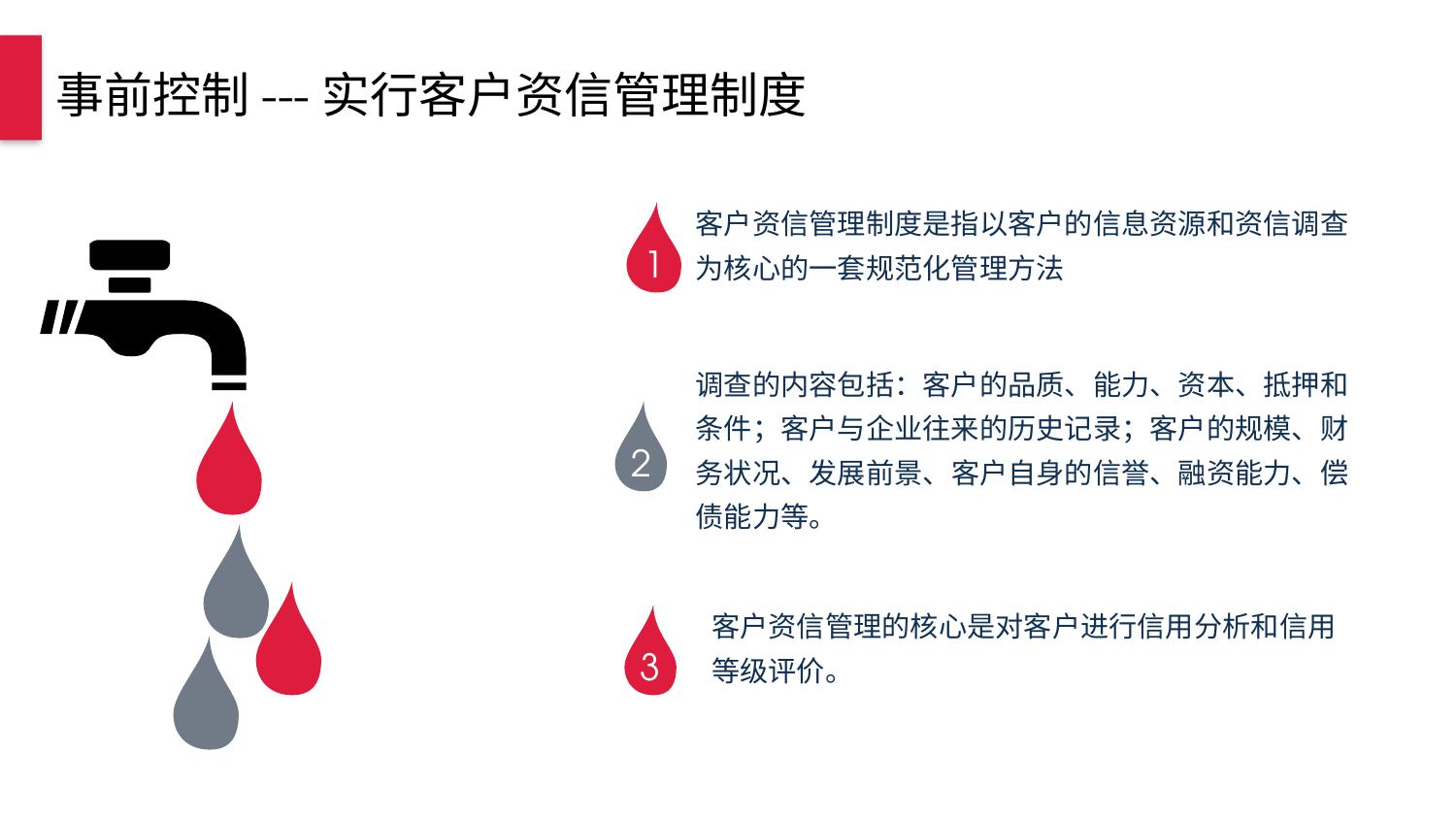

事前控制---实行客户资信管理制度
客户资信管理制度是指以客户的信息资源和资信调查为核心的一套规范化管理方法
1

调查的内容包括：客户的品质、能力、资本、抵押和条件；客户与企业往来的历史记录；客户的规模、财务状况、发展前景、客户自身的信誉、融资能力、偿债能力等。
2

客户资信管理的核心是对客户进行信用分析和信用等级评价。
3